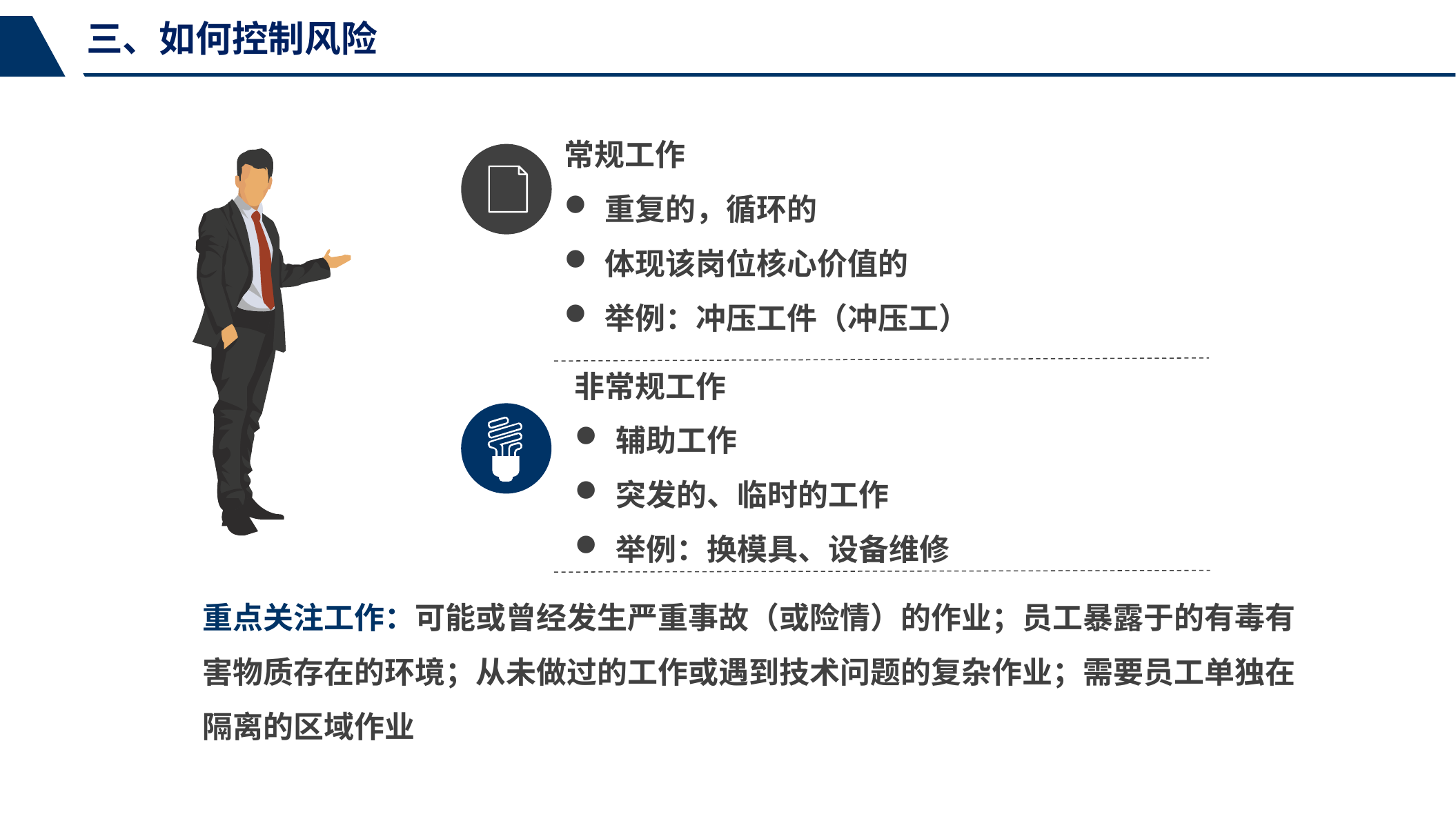

三、如何控制风险

常规工作
重复的，循环的
体现该岗位核心价值的
举例：冲压工件（冲压工）

非常规工作
辅助工作
突发的、临时的工作
举例：换模具、设备维修

重点关注工作：可能或曾经发生严重事故（或险情）的作业；员工暴露于的有毒有害物质存在的环境；从未做过的工作或遇到技术问题的复杂作业；需要员工单独在隔离的区域作业